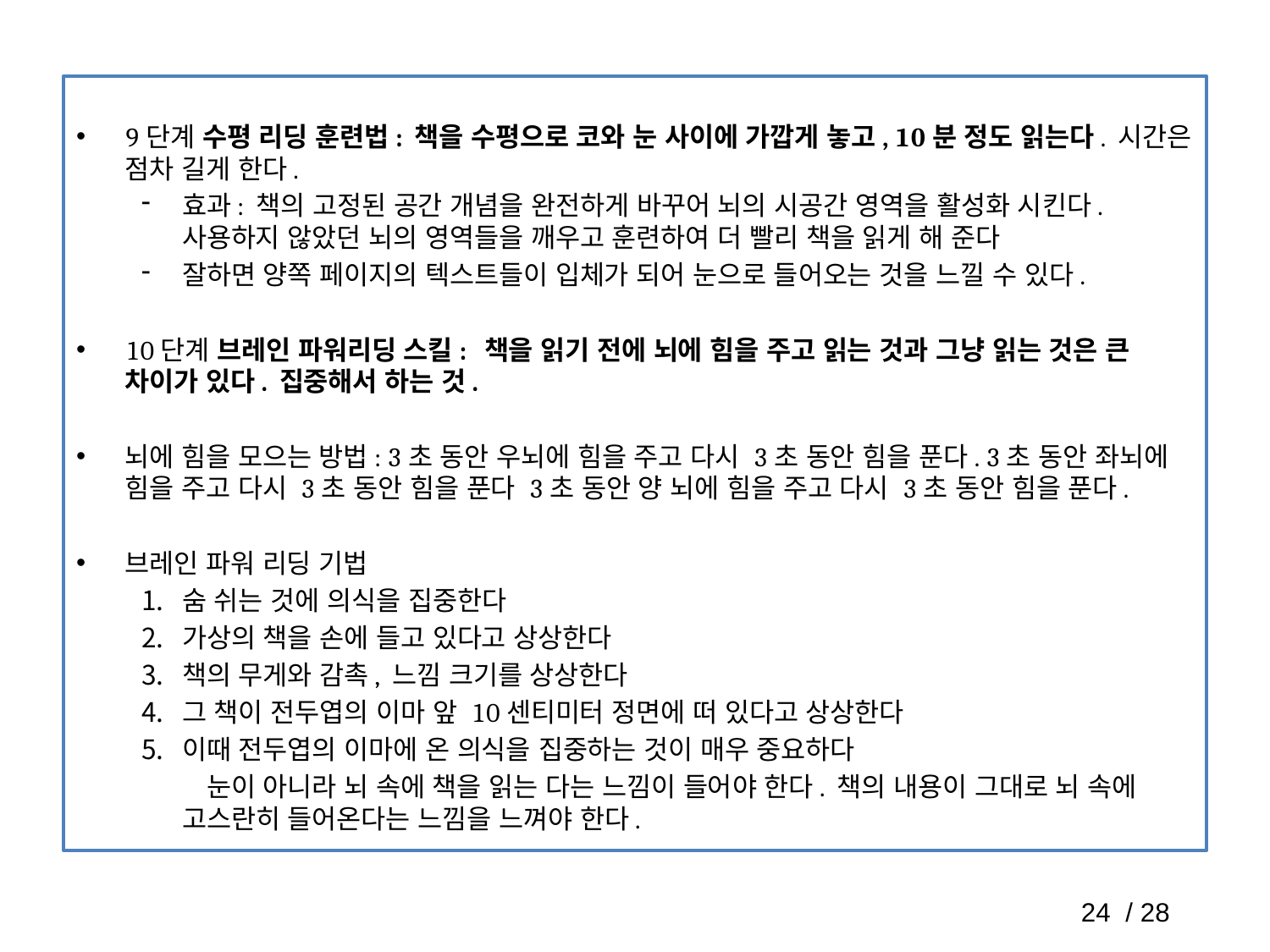

9단계 수평 리딩 훈련법: 책을 수평으로 코와 눈 사이에 가깝게 놓고, 10분 정도 읽는다. 시간은 점차 길게 한다.
효과: 책의 고정된 공간 개념을 완전하게 바꾸어 뇌의 시공간 영역을 활성화 시킨다. 사용하지 않았던 뇌의 영역들을 깨우고 훈련하여 더 빨리 책을 읽게 해 준다
잘하면 양쪽 페이지의 텍스트들이 입체가 되어 눈으로 들어오는 것을 느낄 수 있다.

10단계 브레인 파워리딩 스킬:  책을 읽기 전에 뇌에 힘을 주고 읽는 것과 그냥 읽는 것은 큰 차이가 있다. 집중해서 하는 것.

뇌에 힘을 모으는 방법: 3초 동안 우뇌에 힘을 주고 다시 3초 동안 힘을 푼다. 3초 동안 좌뇌에 힘을 주고 다시 3초 동안 힘을 푼다 3초 동안 양 뇌에 힘을 주고 다시 3초 동안 힘을 푼다.

브레인 파워 리딩 기법
숨 쉬는 것에 의식을 집중한다
가상의 책을 손에 들고 있다고 상상한다
책의 무게와 감촉, 느낌 크기를 상상한다
그 책이 전두엽의 이마 앞 10센티미터 정면에 떠 있다고 상상한다
이때 전두엽의 이마에 온 의식을 집중하는 것이 매우 중요하다
        눈이 아니라 뇌 속에 책을 읽는 다는 느낌이 들어야 한다. 책의 내용이 그대로 뇌 속에 고스란히 들어온다는 느낌을 느껴야 한다.

24  / 28